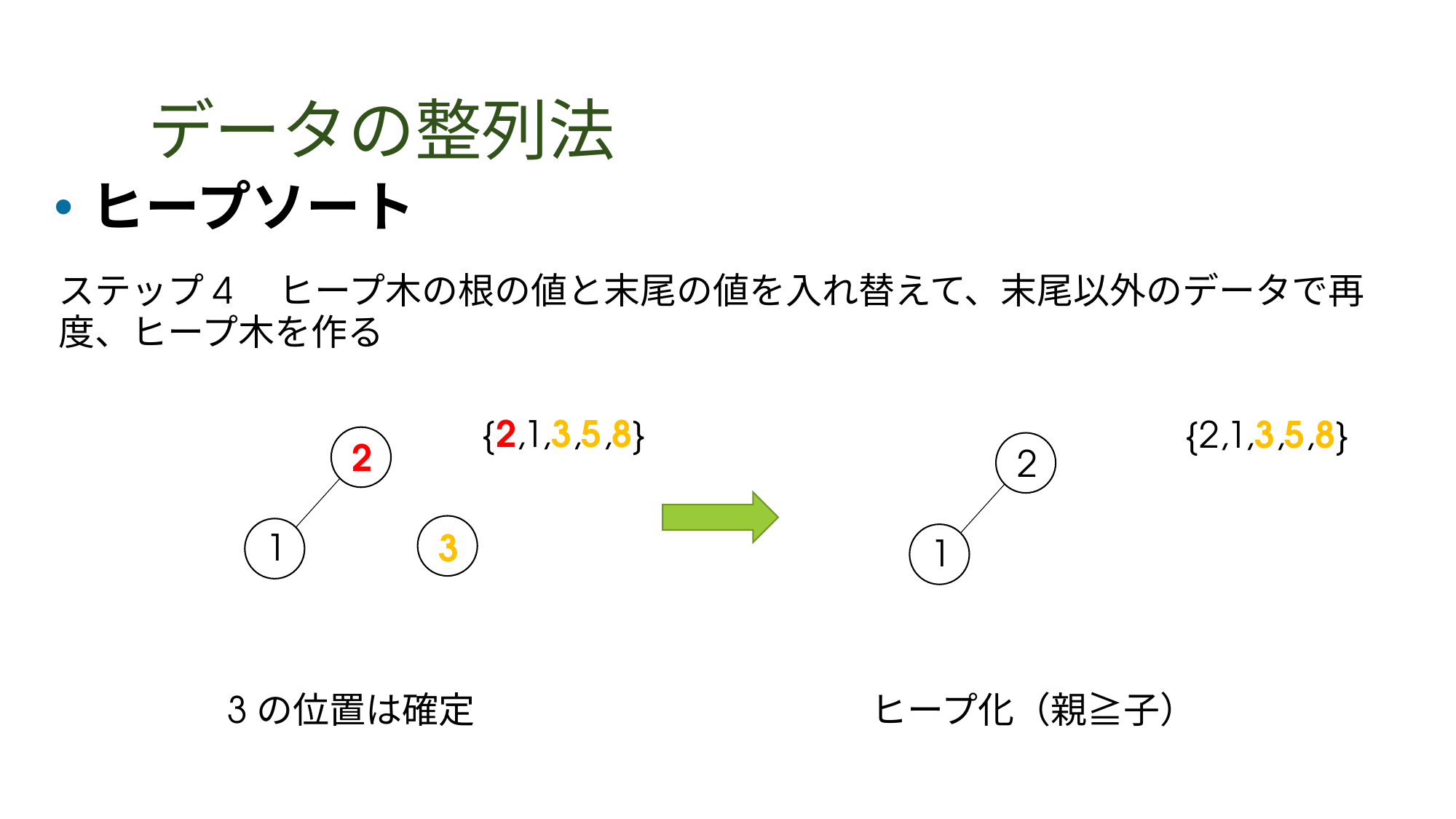

# データの整列法
ヒープソート
ステップ4　ヒープ木の根の値と末尾の値を入れ替えて、末尾以外のデータで再度、ヒープ木を作る
{2,1,3,5,8}

{2,1,3,5,8}

2

1
3

2

1

3の位置は確定
ヒープ化（親≧子）